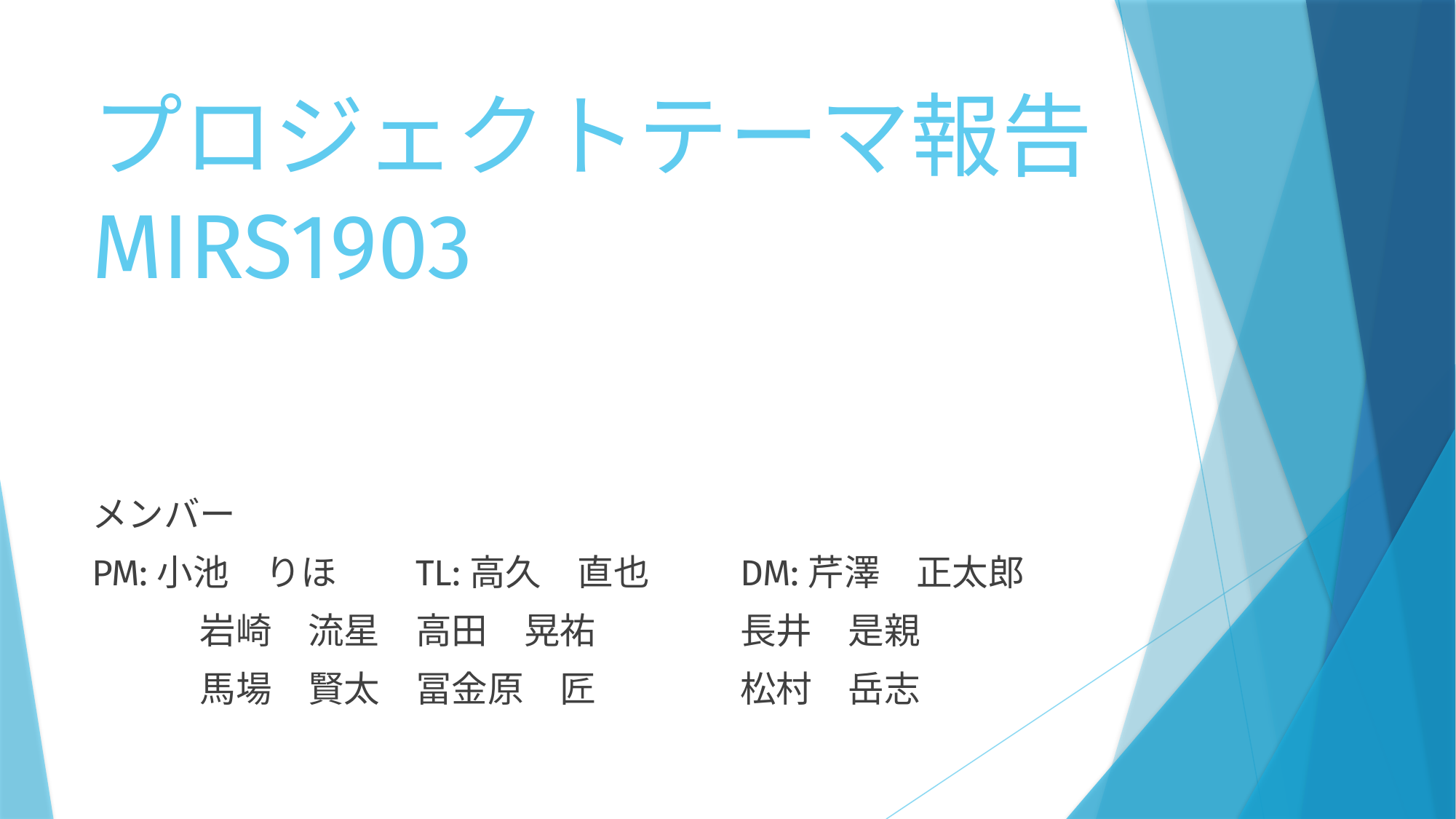

# プロジェクトテーマ報告 MIRS1903
メンバー
PM:小池　りほ		TL:高久　直也		DM:芹澤　正太郎
	岩崎　流星			高田　晃祐			長井　是親
	馬場　賢太			冨金原　匠			松村　岳志